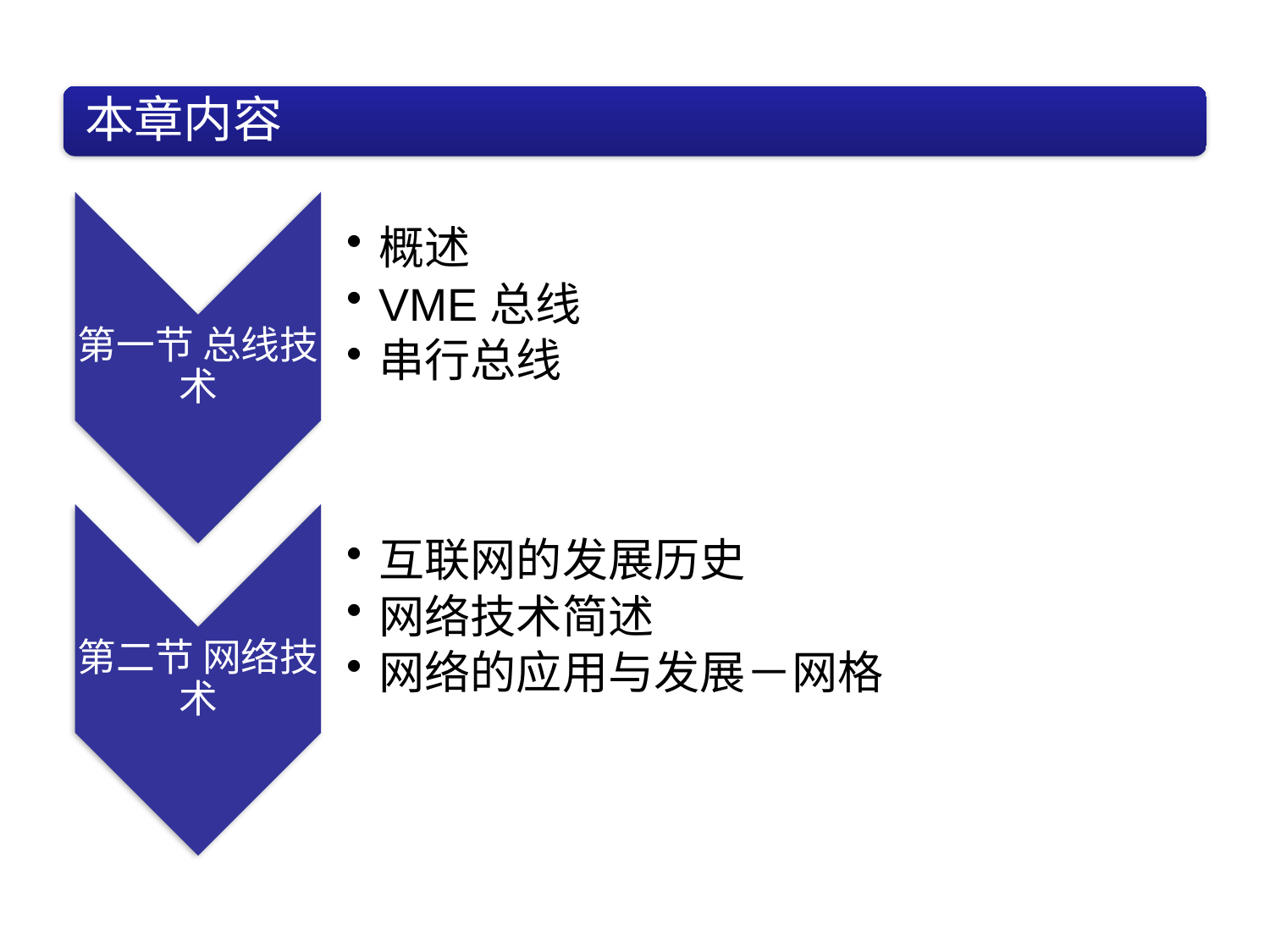

本章内容
第一节 总线技术
概述
VME总线
串行总线
第二节 网络技术
互联网的发展历史
网络技术简述
网络的应用与发展－网格